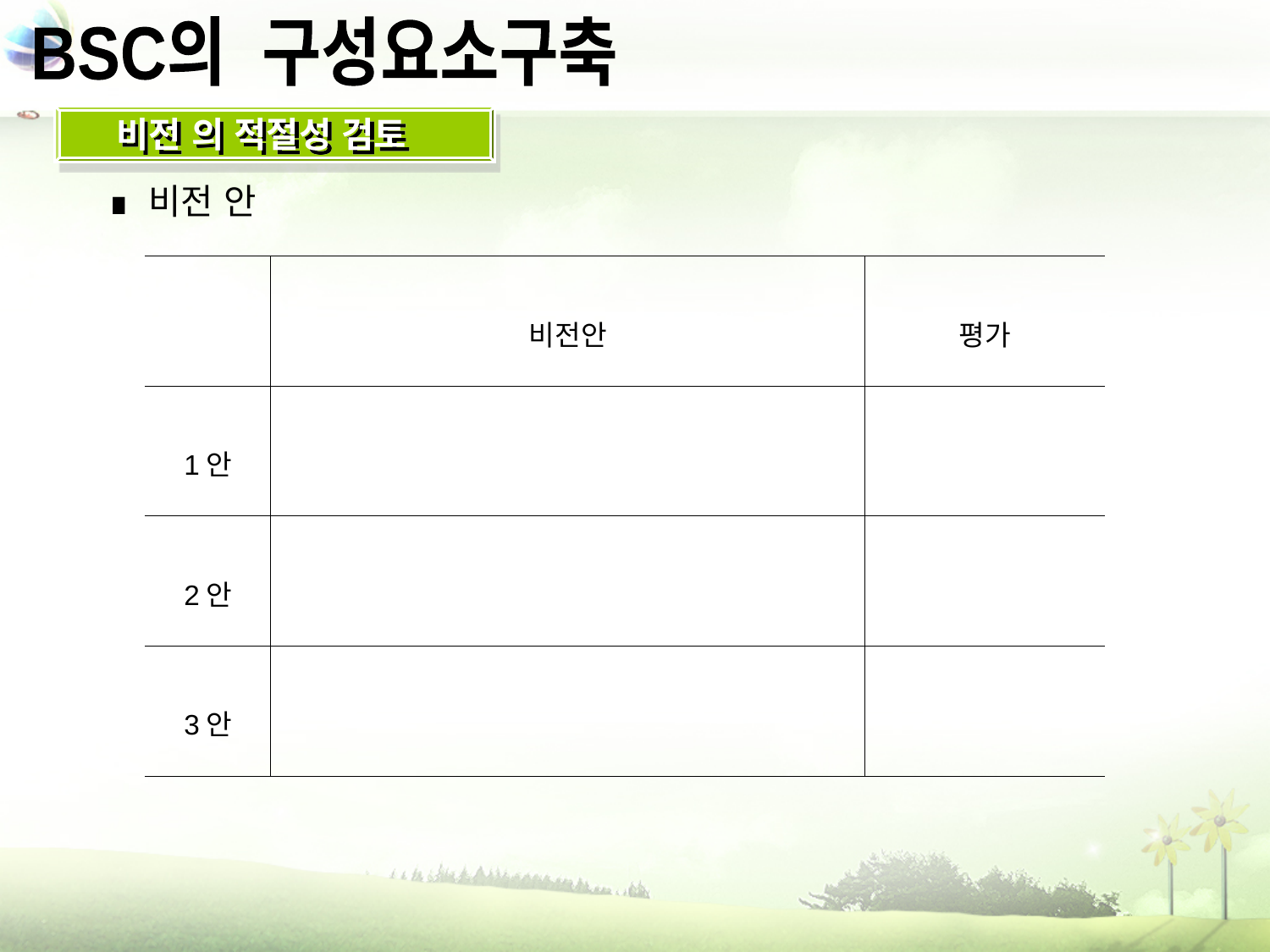

BSC의  구성요소구축

비전 의 적절성 검토
∎ 비전 안
|  | 비전안 | 평가 |
| --- | --- | --- |
| 1안 |  |  |
| 2안 |  |  |
| 3안 |  |  |